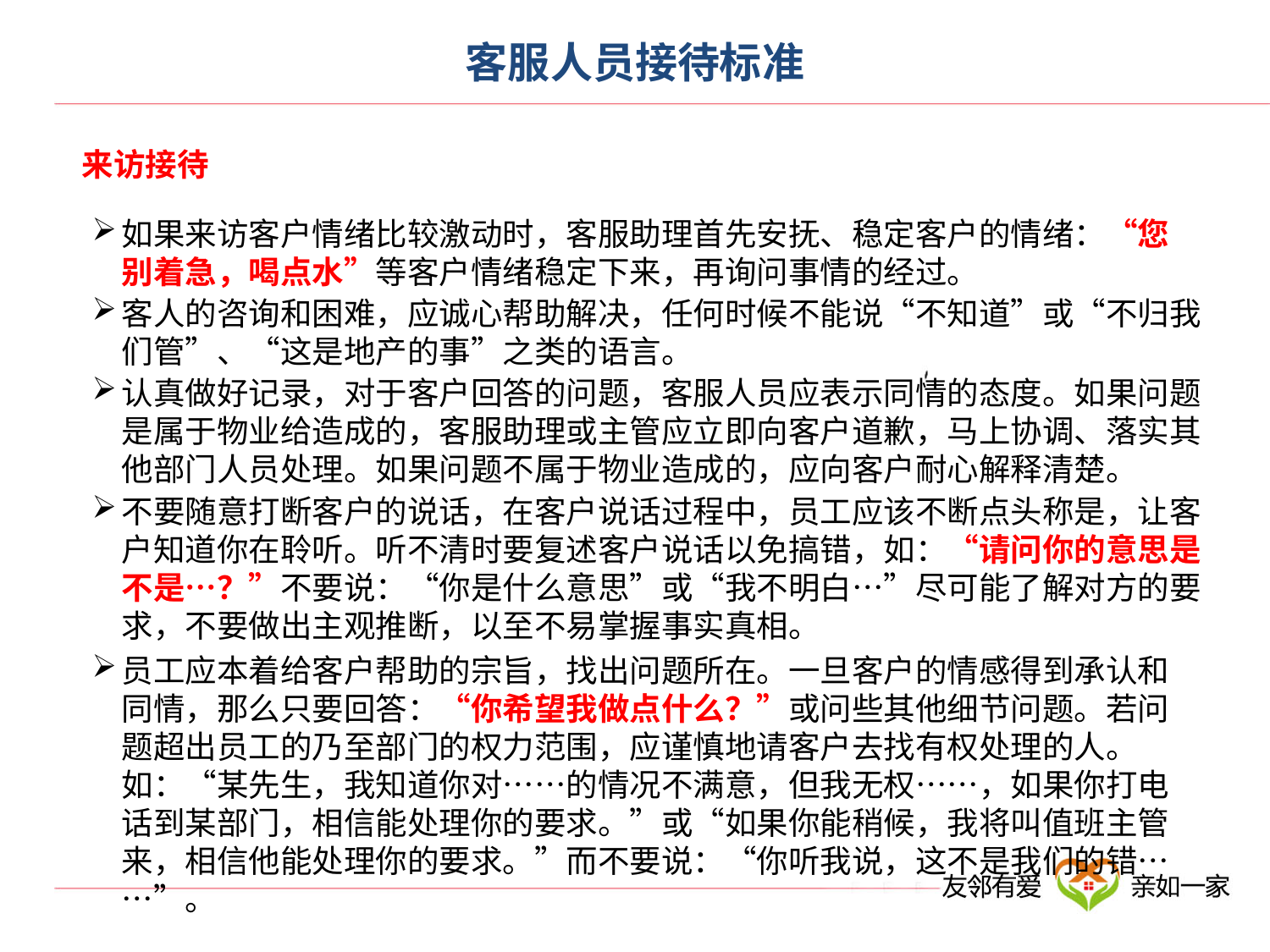

# 客服人员接待标准
来访接待
如果来访客户情绪比较激动时，客服助理首先安抚、稳定客户的情绪：“您别着急，喝点水”等客户情绪稳定下来，再询问事情的经过。
客人的咨询和困难，应诚心帮助解决，任何时候不能说“不知道”或“不归我们管”、“这是地产的事”之类的语言。
认真做好记录，对于客户回答的问题，客服人员应表示同情的态度。如果问题是属于物业给造成的，客服助理或主管应立即向客户道歉，马上协调、落实其他部门人员处理。如果问题不属于物业造成的，应向客户耐心解释清楚。
不要随意打断客户的说话，在客户说话过程中，员工应该不断点头称是，让客户知道你在聆听。听不清时要复述客户说话以免搞错，如：“请问你的意思是不是…？”不要说：“你是什么意思”或“我不明白…”尽可能了解对方的要求，不要做出主观推断，以至不易掌握事实真相。
员工应本着给客户帮助的宗旨，找出问题所在。一旦客户的情感得到承认和同情，那么只要回答：“你希望我做点什么？”或问些其他细节问题。若问题超出员工的乃至部门的权力范围，应谨慎地请客户去找有权处理的人。如：“某先生，我知道你对……的情况不满意，但我无权……，如果你打电话到某部门，相信能处理你的要求。”或“如果你能稍候，我将叫值班主管来，相信他能处理你的要求。”而不要说：“你听我说，这不是我们的错……”。